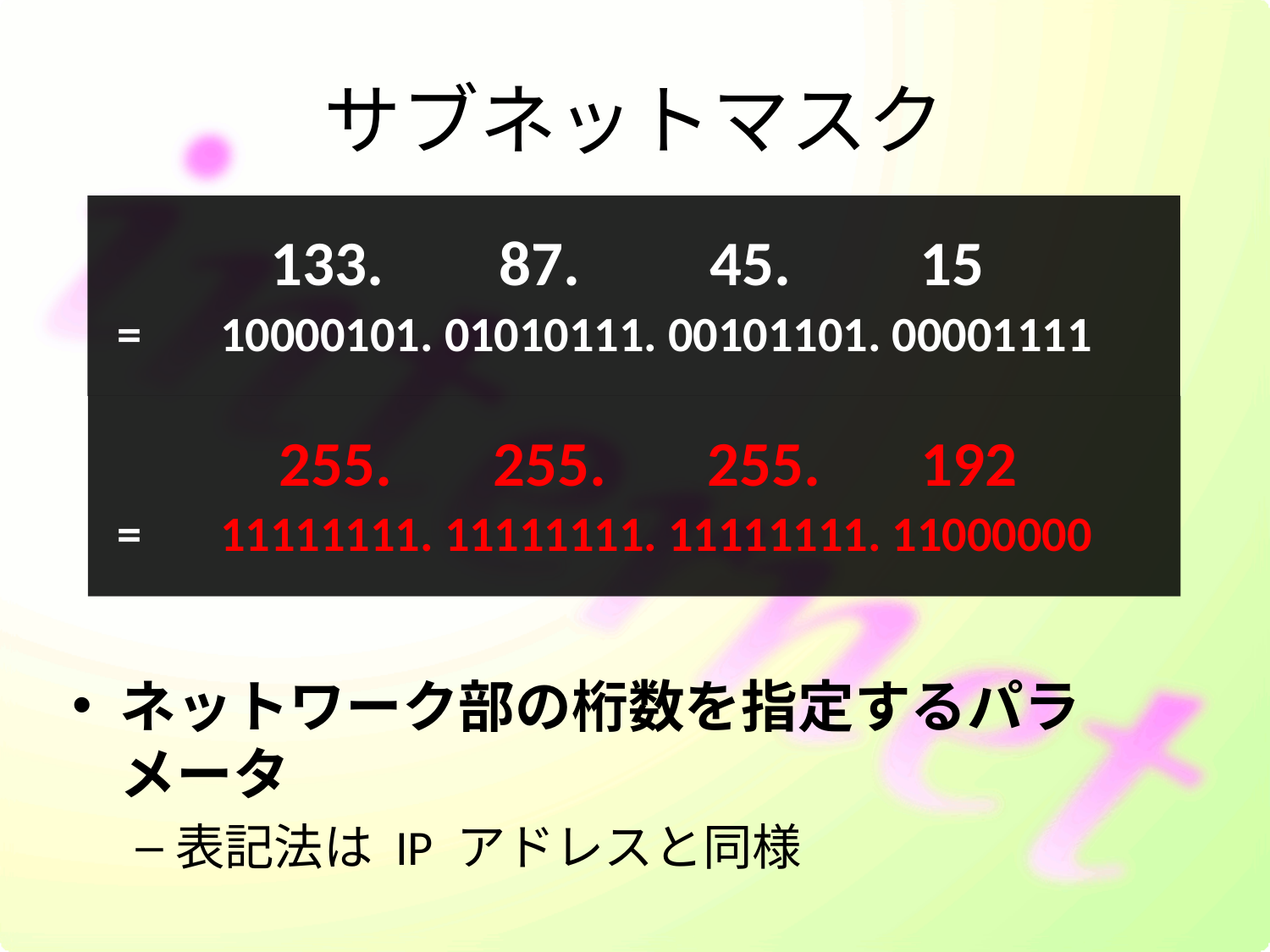

# サブネットマスク

        87.         45.         15
=
10000101. 01010111. 00101101. 00001111

   255.       255.       255.       192
=
11111111. 11111111. 11111111. 11000000
ネットワーク部の桁数を指定するパラメータ
表記法は IP アドレスと同様